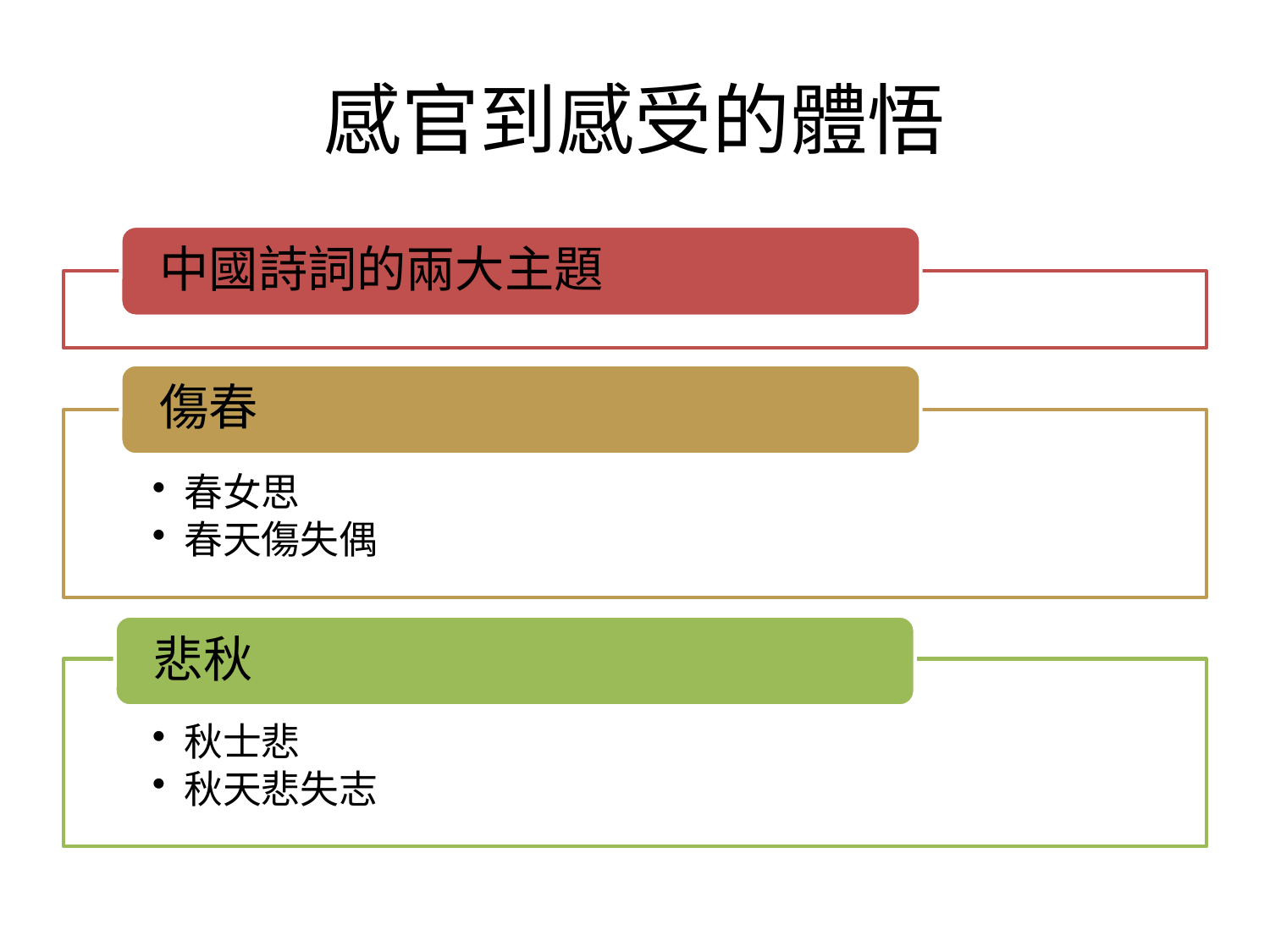

# 感官到感受的體悟
中國詩詞的兩大主題
春女思
春天傷失偶
傷春
秋士悲
秋天悲失志
悲秋